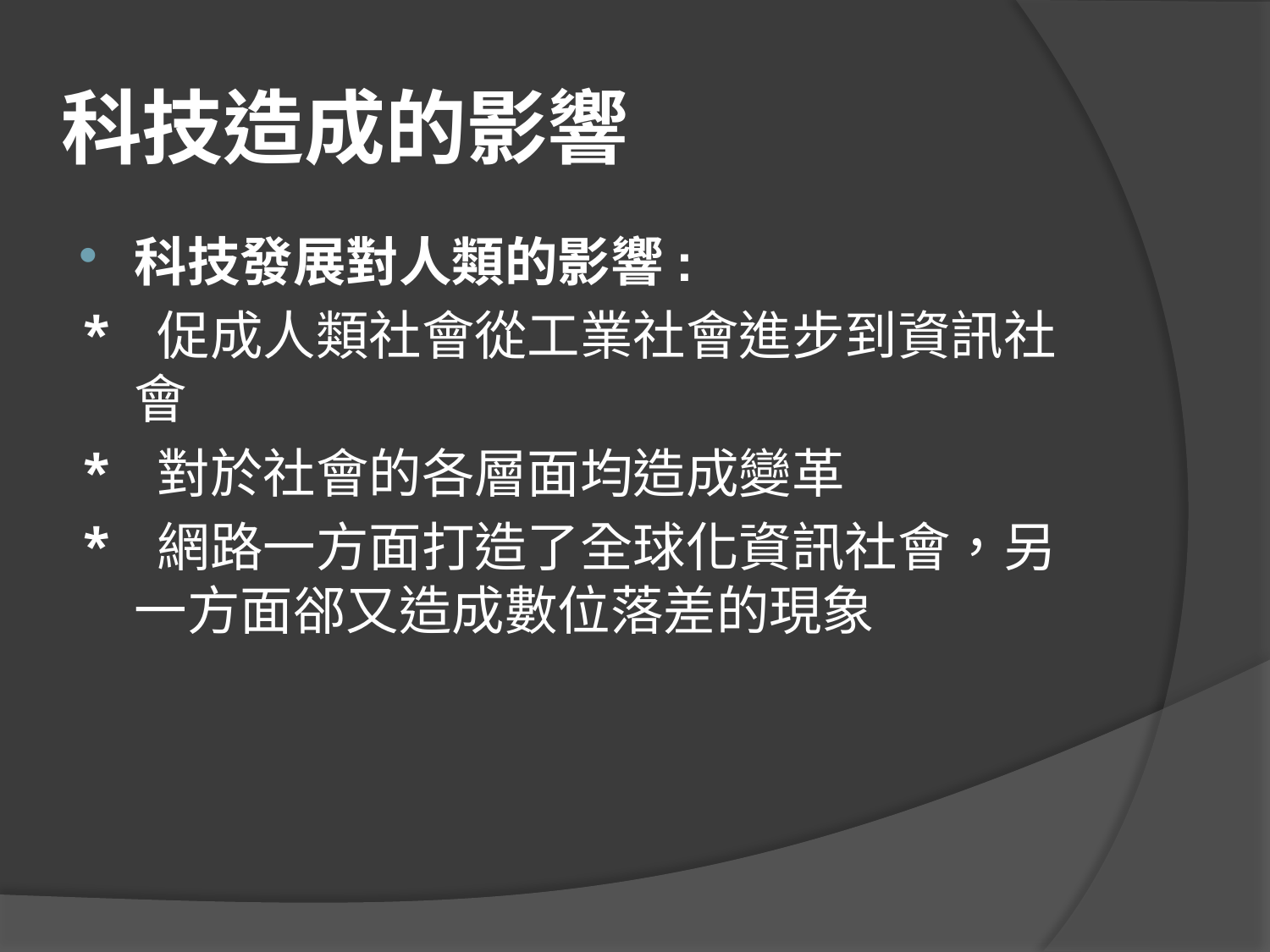

# 科技造成的影響
科技發展對人類的影響:
* 促成人類社會從工業社會進步到資訊社會
* 對於社會的各層面均造成變革
* 網路一方面打造了全球化資訊社會，另一方面郤又造成數位落差的現象